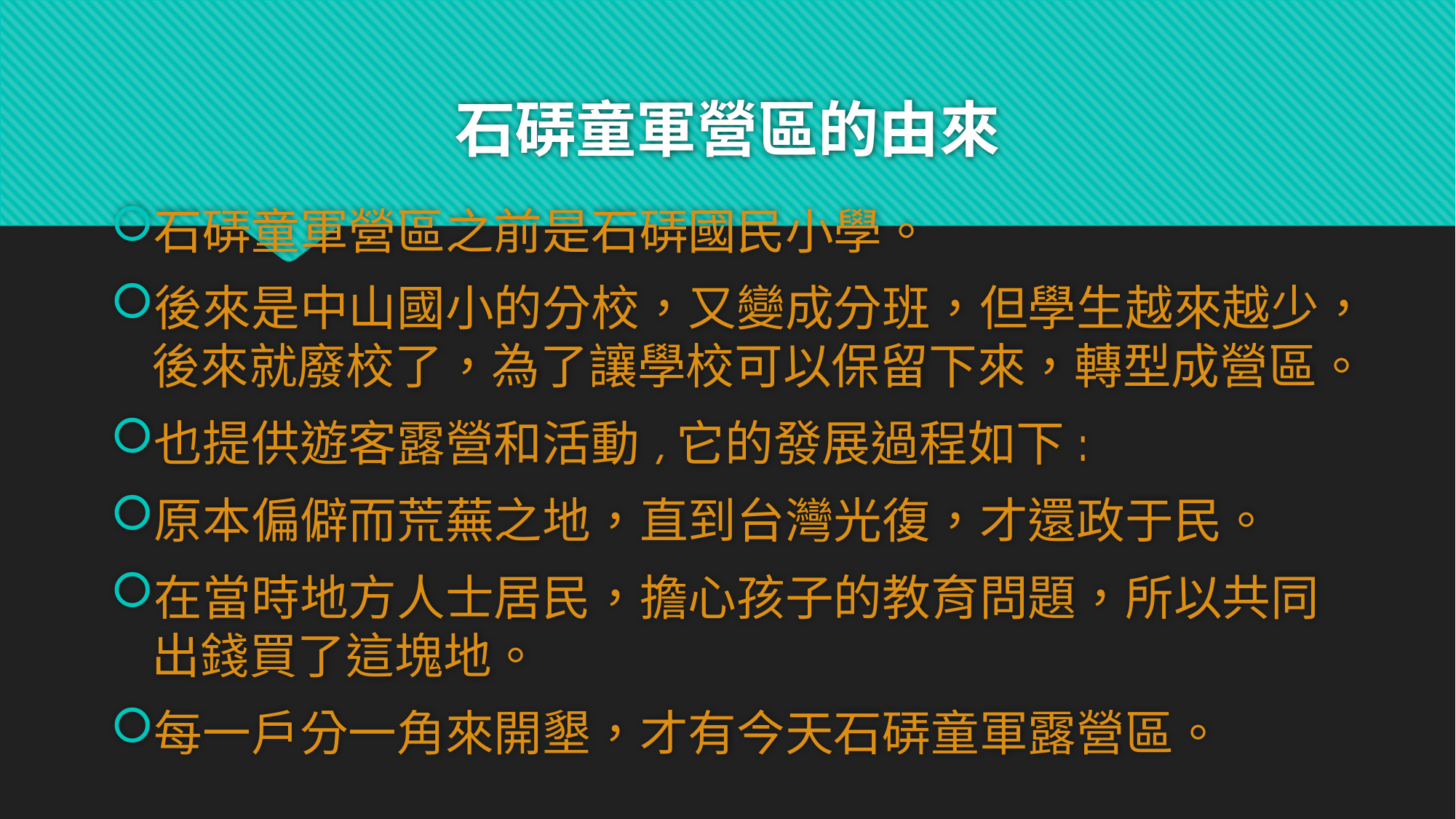

# 石硦童軍營區的由來
石硦童軍營區之前是石硦國民小學。
後來是中山國小的分校，又變成分班，但學生越來越少，後來就廢校了，為了讓學校可以保留下來，轉型成營區。
也提供遊客露營和活動,它的發展過程如下:
原本偏僻而荒蕪之地，直到台灣光復，才還政于民。
在當時地方人士居民，擔心孩子的教育問題，所以共同出錢買了這塊地。
每一戶分一角來開墾，才有今天石硦童軍露營區。